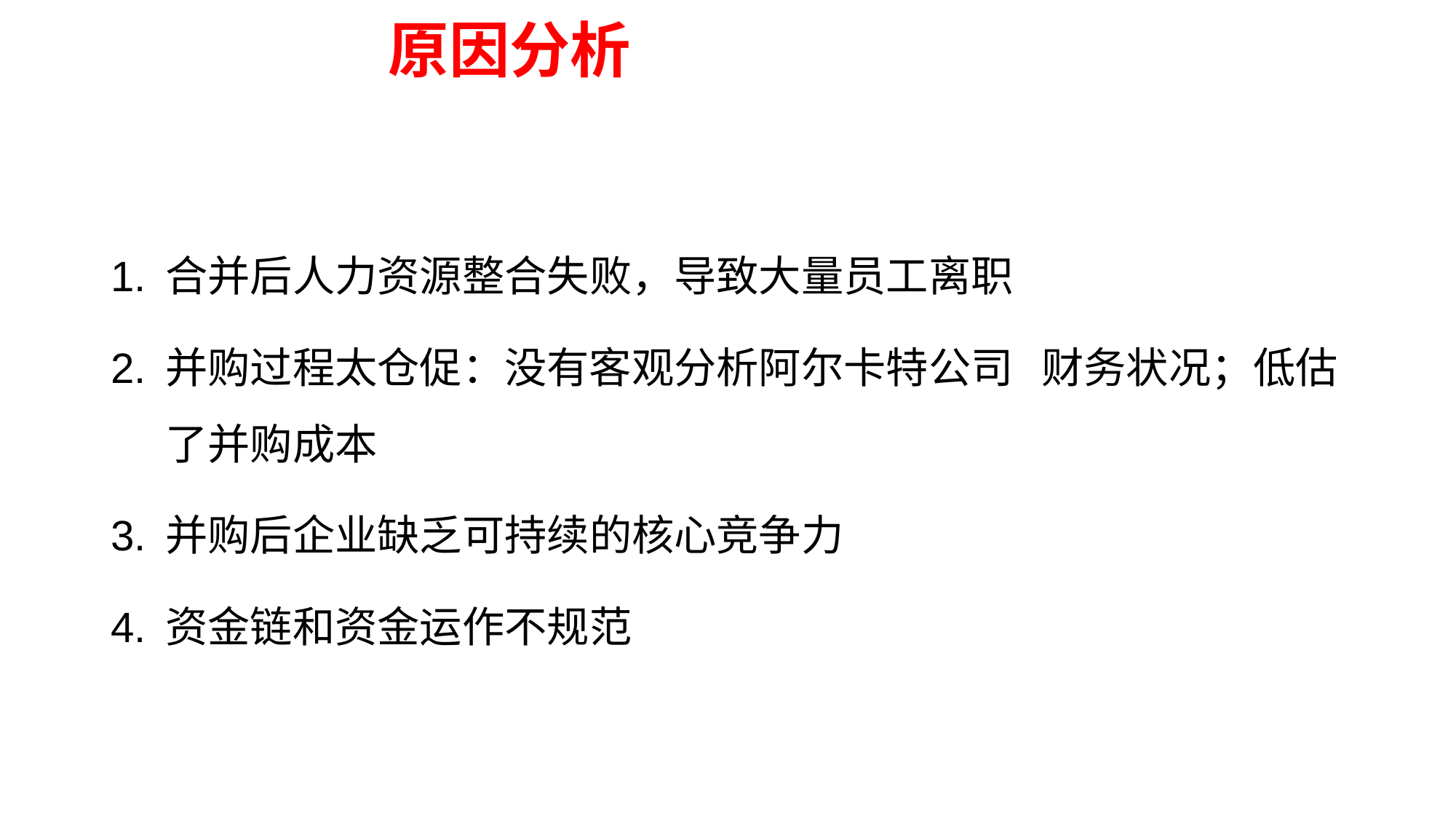

原因分析
合并后人力资源整合失败，导致大量员工离职
并购过程太仓促：没有客观分析阿尔卡特公司   财务状况；低估了并购成本
并购后企业缺乏可持续的核心竞争力
资金链和资金运作不规范